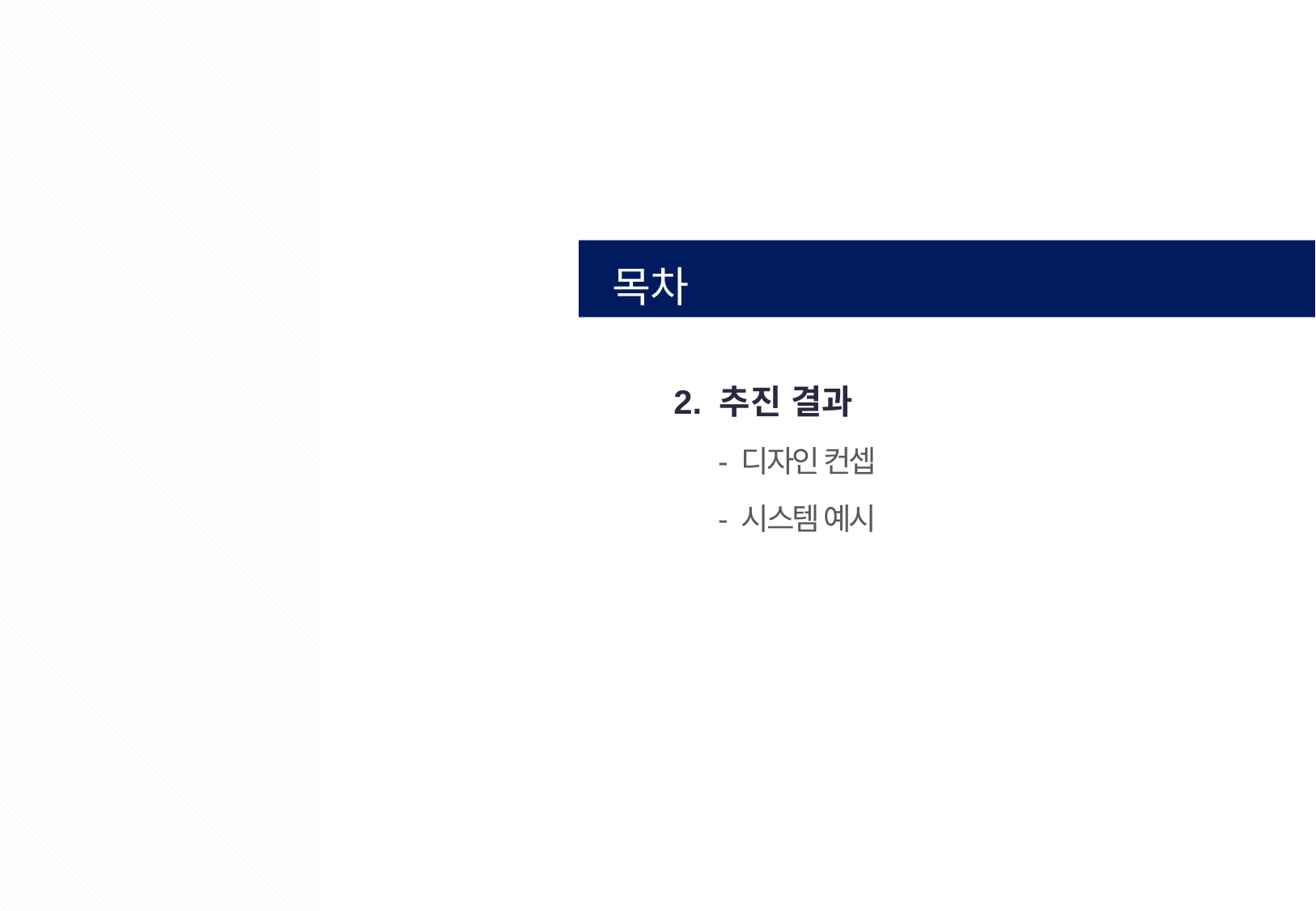

목차

2. 추진 결과
       - 디자인 컨셉
       - 시스템 예시